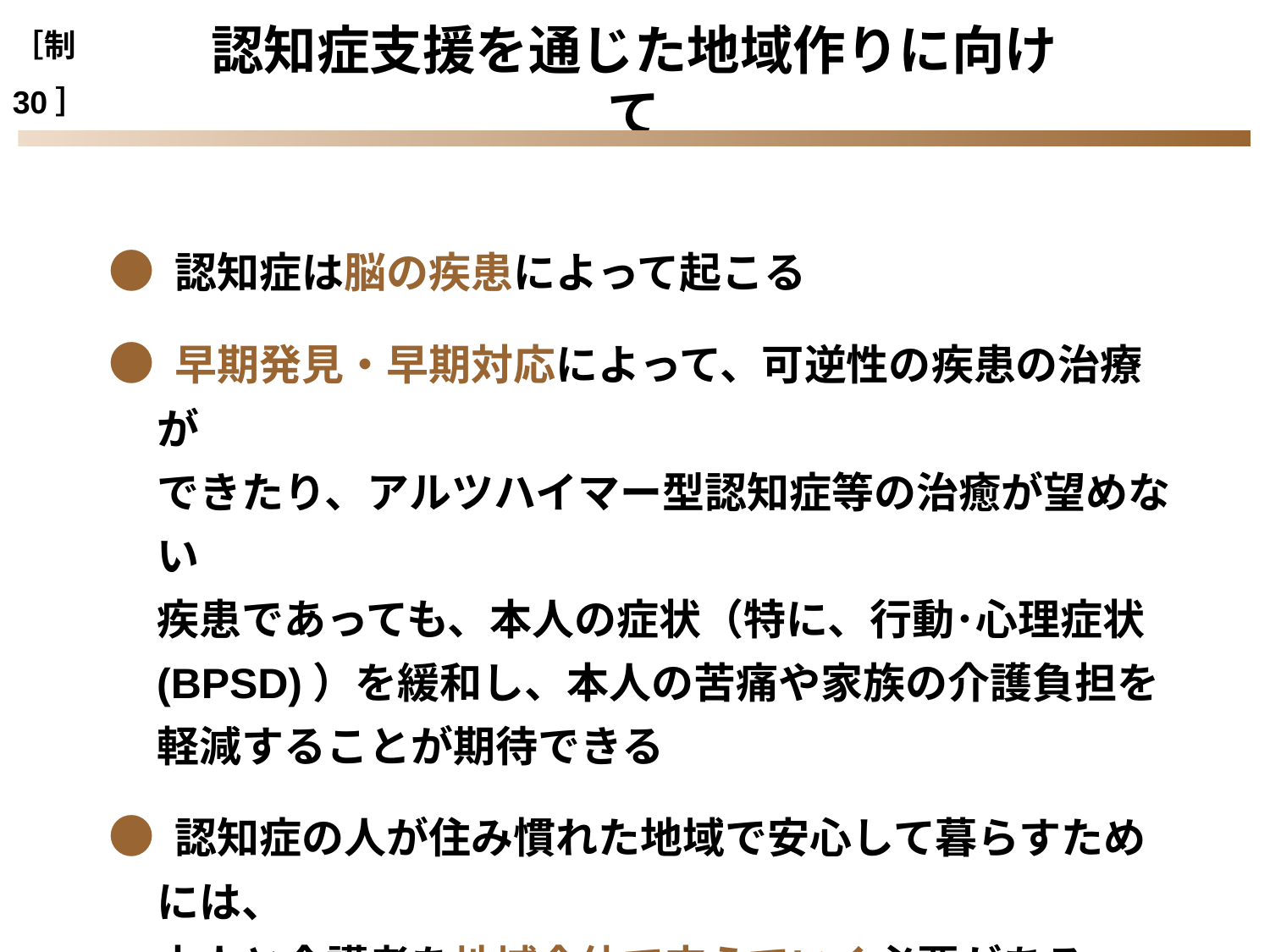

［制30］
認知症支援を通じた地域作りに向けて

● 認知症は脳の疾患によって起こる

● 早期発見・早期対応によって、可逆性の疾患の治療が
    できたり、アルツハイマー型認知症等の治癒が望めない
    疾患であっても、本人の症状（特に、行動･心理症状(BPSD)）を緩和し、本人の苦痛や家族の介護負担を
    軽減することが期待できる

● 認知症の人が住み慣れた地域で安心して暮らすためには、
    本人と介護者を地域全体で支えていく必要がある